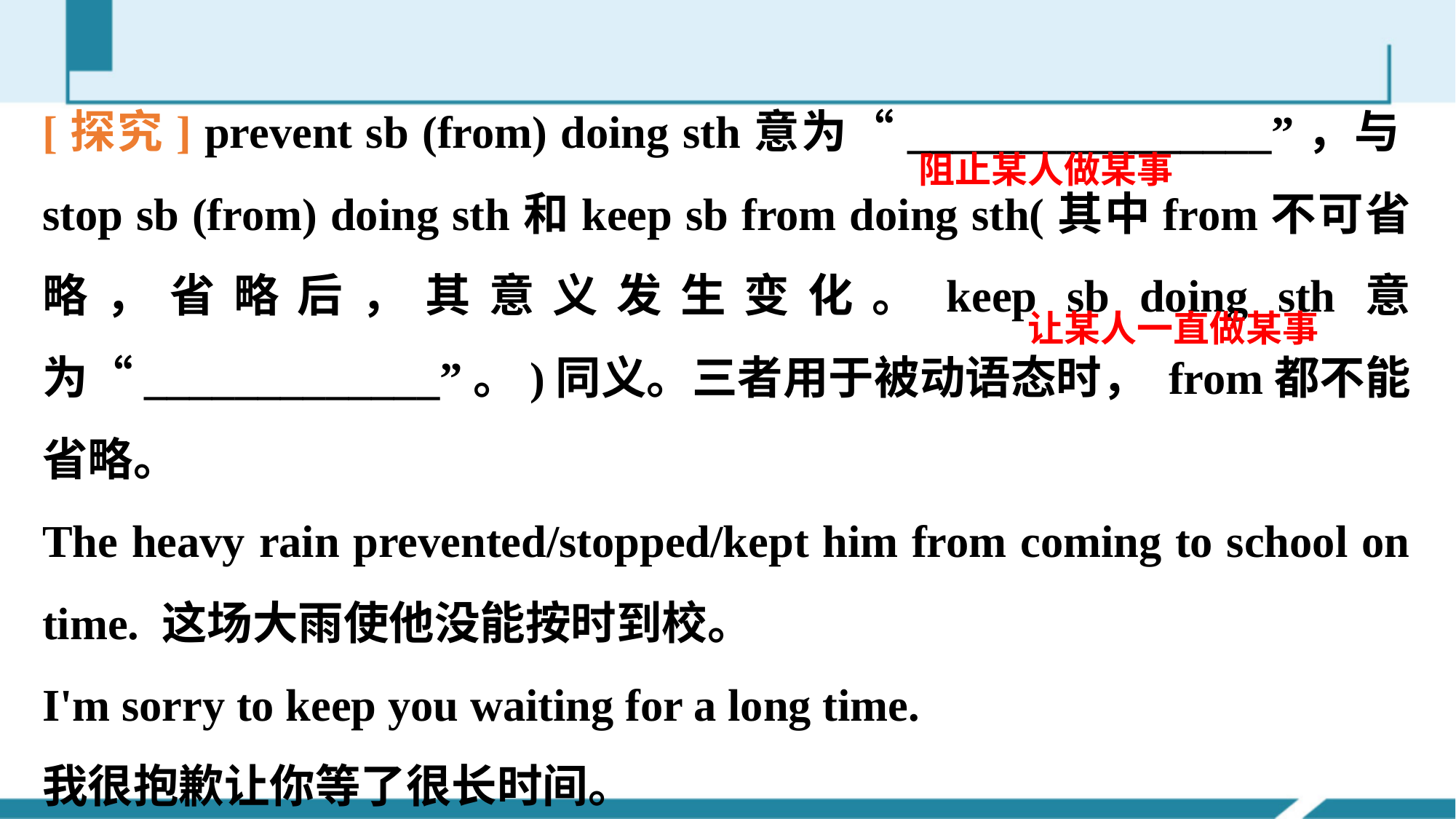

[探究] prevent sb (from) doing sth意为“________________”，与stop sb (from) doing sth和keep sb from doing sth(其中from不可省略，省略后，其意义发生变化。keep sb doing sth意为“_____________”。)同义。三者用于被动语态时， from都不能省略。
The heavy rain prevented/stopped/kept him from coming to school on time. 这场大雨使他没能按时到校。
I'm sorry to keep you waiting for a long time.
我很抱歉让你等了很长时间。
阻止某人做某事
让某人一直做某事